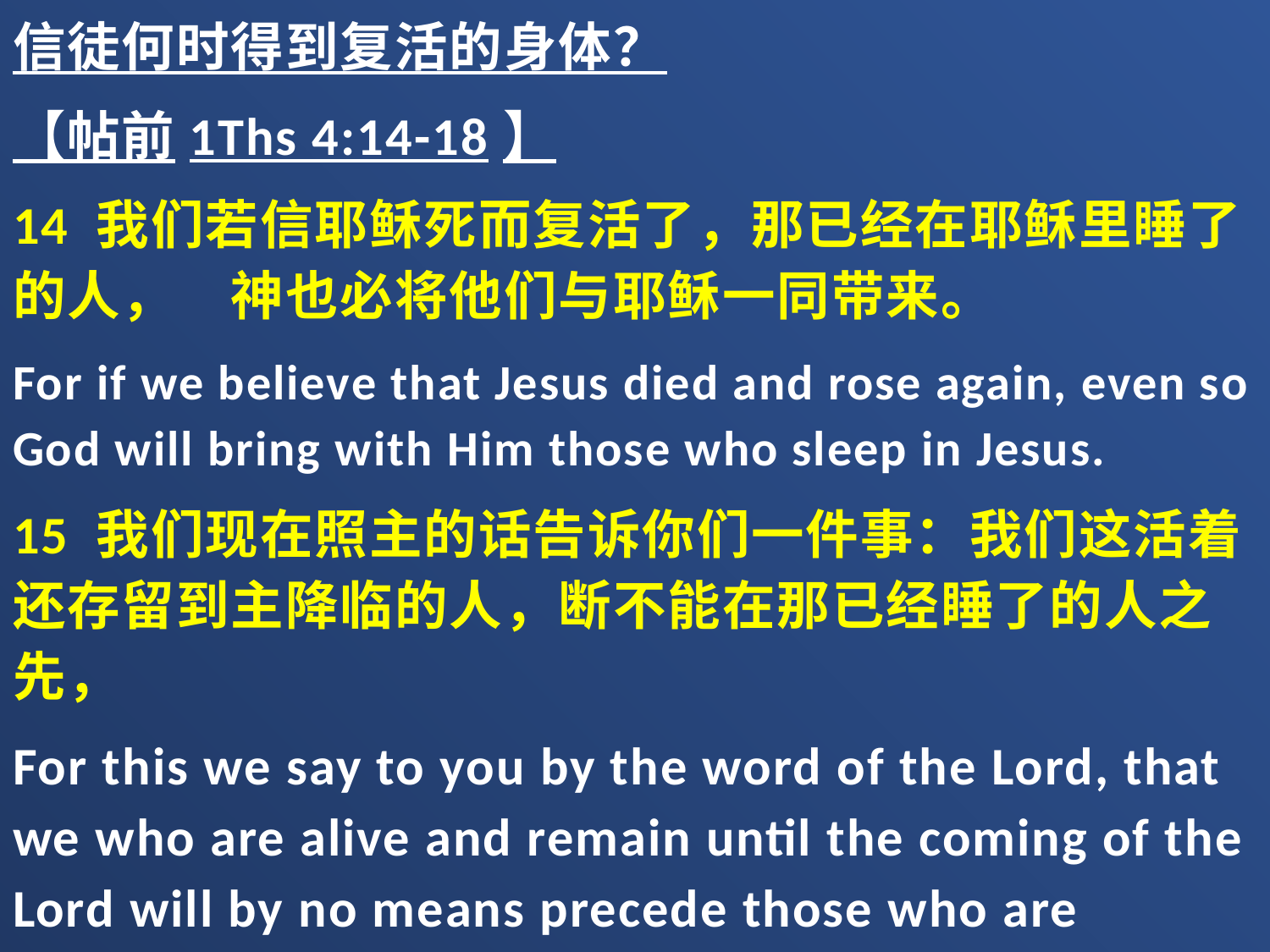

信徒何时得到复活的身体？
【帖前1Ths 4:14-18】
14 我们若信耶稣死而复活了，那已经在耶稣里睡了的人，　神也必将他们与耶稣一同带来。
For if we believe that Jesus died and rose again, even so God will bring with Him those who sleep in Jesus.
15 我们现在照主的话告诉你们一件事：我们这活着还存留到主降临的人，断不能在那已经睡了的人之先，
For this we say to you by the word of the Lord, that we who are alive and remain until the coming of the Lord will by no means precede those who are asleep.